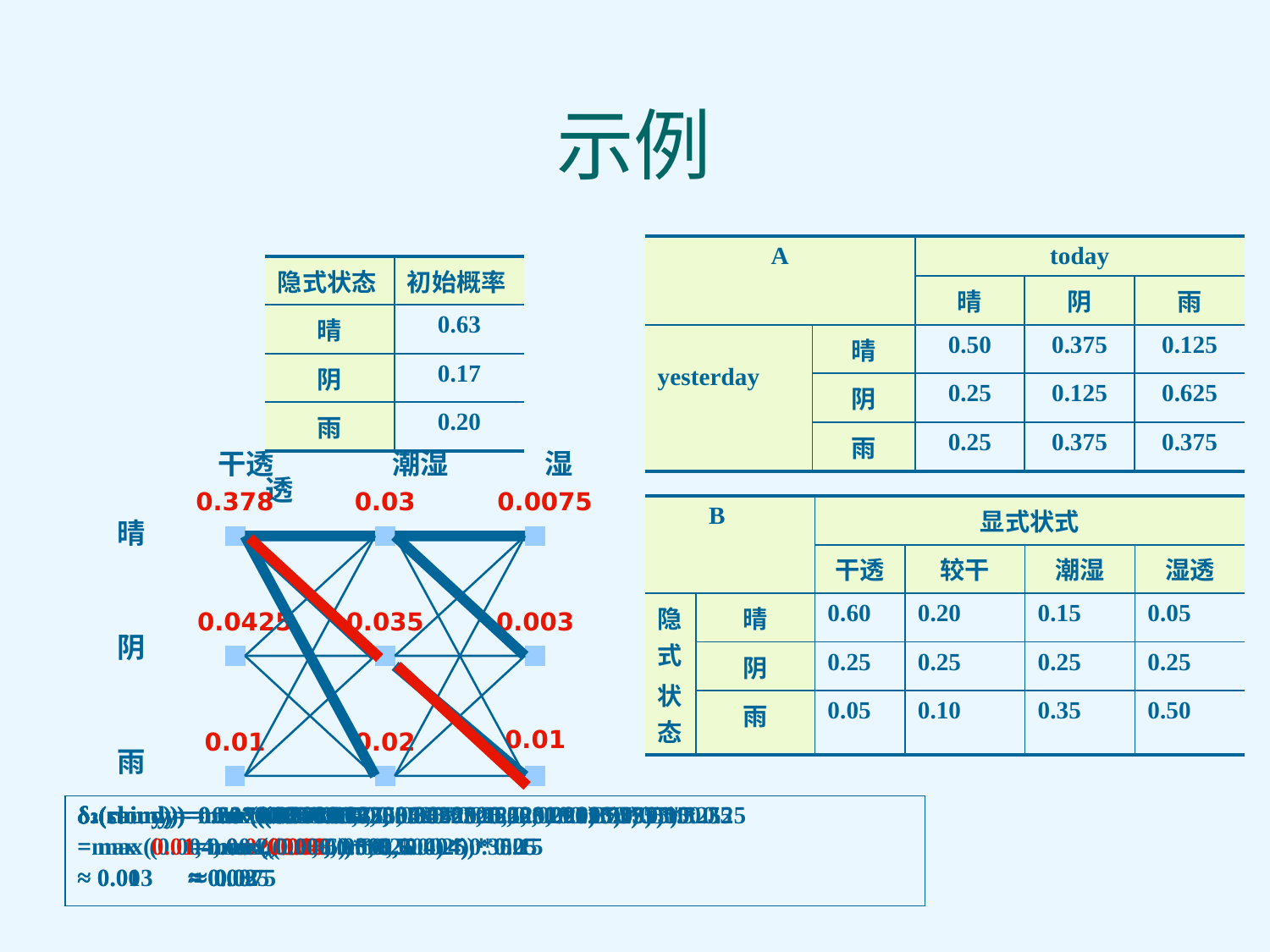

# 示例
| A |  | today |  |  |
| --- | --- | --- | --- | --- |
|  |  | 晴 | 阴 | 雨 |
| yesterday | 晴 | 0.50 | 0.375 | 0.125 |
|  | 阴 | 0.25 | 0.125 | 0.625 |
|  | 雨 | 0.25 | 0.375 | 0.375 |
| 隐式状态 | 初始概率 |
| --- | --- |
| 晴 | 0.63 |
| 阴 | 0.17 |
| 雨 | 0.20 |
干透	潮湿	    湿透
0.378
0.03
0.0075
|  | B | 显式状式 |  |  |  |
| --- | --- | --- | --- | --- | --- |
|  |  | 干透 | 较干 | 潮湿 | 湿透 |
| 隐式 状态 | 晴 | 0.60 | 0.20 | 0.15 | 0.05 |
|  | 阴 | 0.25 | 0.25 | 0.25 | 0.25 |
|  | 雨 | 0.05 | 0.10 | 0.35 | 0.50 |
晴

阴

雨

0.0425
0.035
0.003

0.01
0.02
0.01

δ1(sunny)= 0.63*0.60=0.378
δ1(cloudy)=  0.17*0.25=0.0425
δ3(rainy) = max (0.03*0.125, 0.035*0.625, 0.02*0.375) * 0.5
= max (0.004, 0.02, 0.006 ) * 0.5
≈ 0.01
δ1(rainy)=  0.20*0.05=0.01
δ2(suuny) = max (0.378*0.5, 0.0425*0.25, 0.01*0.25) * 0.15
                   = max (0.189, 0.01, 0.0025) * 0.15
                  ≈ 0.03
δ2(cloudy) = max (0.378*0.375, 0.0425*0.125, 0.01*0.375) * 0.25
                    = max (0.14, 0.005, 0.004) * 0.25
                   ≈ 0.035
δ2(rainy) = max (0.378*0.125, 0.0425*0.625, 0.01*0.375) * 0.35
                  = max (0.05, 0.03, 0.004) * 0.35
                  ≈ 0.02
δ3(suuny) = max (0.03*0.5, 0.035*0.25, 0.02*0.25) * 0.05
                   =max (0.015, 0.009, 0.004) * 0.05
                  ≈ 0.0075
δ3(cloudy) = max (0.03*0.375, 0.035*0.125, 0.02*0.375) * 0.25
=max (0.01, 0.004, 0.006 ) * 0.25
≈ 0.003